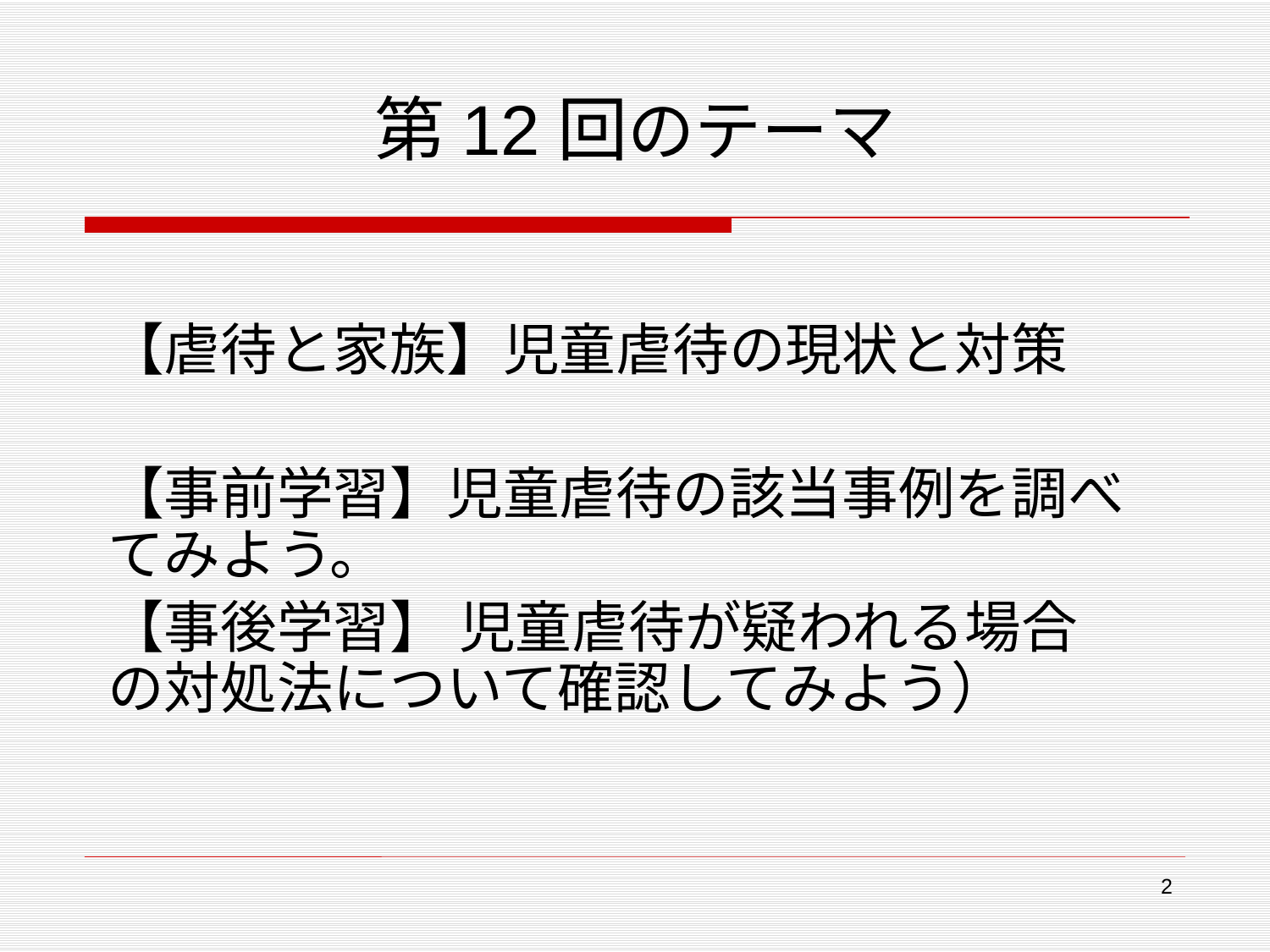

# 第12回のテーマ

【虐待と家族】児童虐待の現状と対策

【事前学習】児童虐待の該当事例を調べてみよう。
【事後学習】 児童虐待が疑われる場合の対処法について確認してみよう）
2